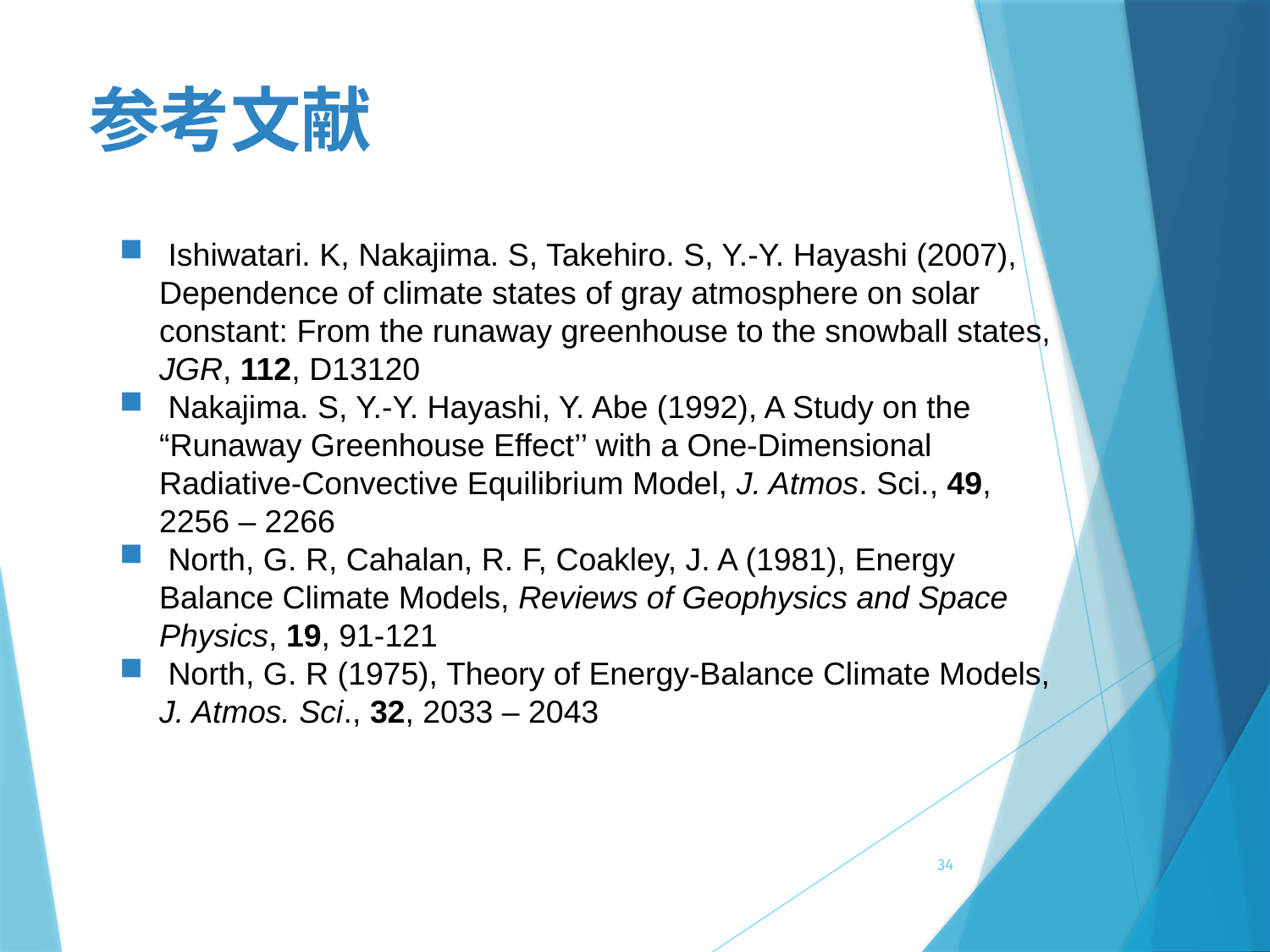

参考文献
 Ishiwatari. K, Nakajima. S, Takehiro. S, Y.-Y. Hayashi (2007), Dependence of climate states of gray atmosphere on solar constant: From the runaway greenhouse to the snowball states, JGR, 112, D13120
 Nakajima. S, Y.-Y. Hayashi, Y. Abe (1992), A Study on the “Runaway Greenhouse Effect’’ with a One-Dimensional Radiative-Convective Equilibrium Model, J. Atmos. Sci., 49, 2256 – 2266
 North, G. R, Cahalan, R. F, Coakley, J. A (1981), Energy Balance Climate Models, Reviews of Geophysics and Space Physics, 19, 91-121
 North, G. R (1975), Theory of Energy-Balance Climate Models, J. Atmos. Sci., 32, 2033 – 2043
34